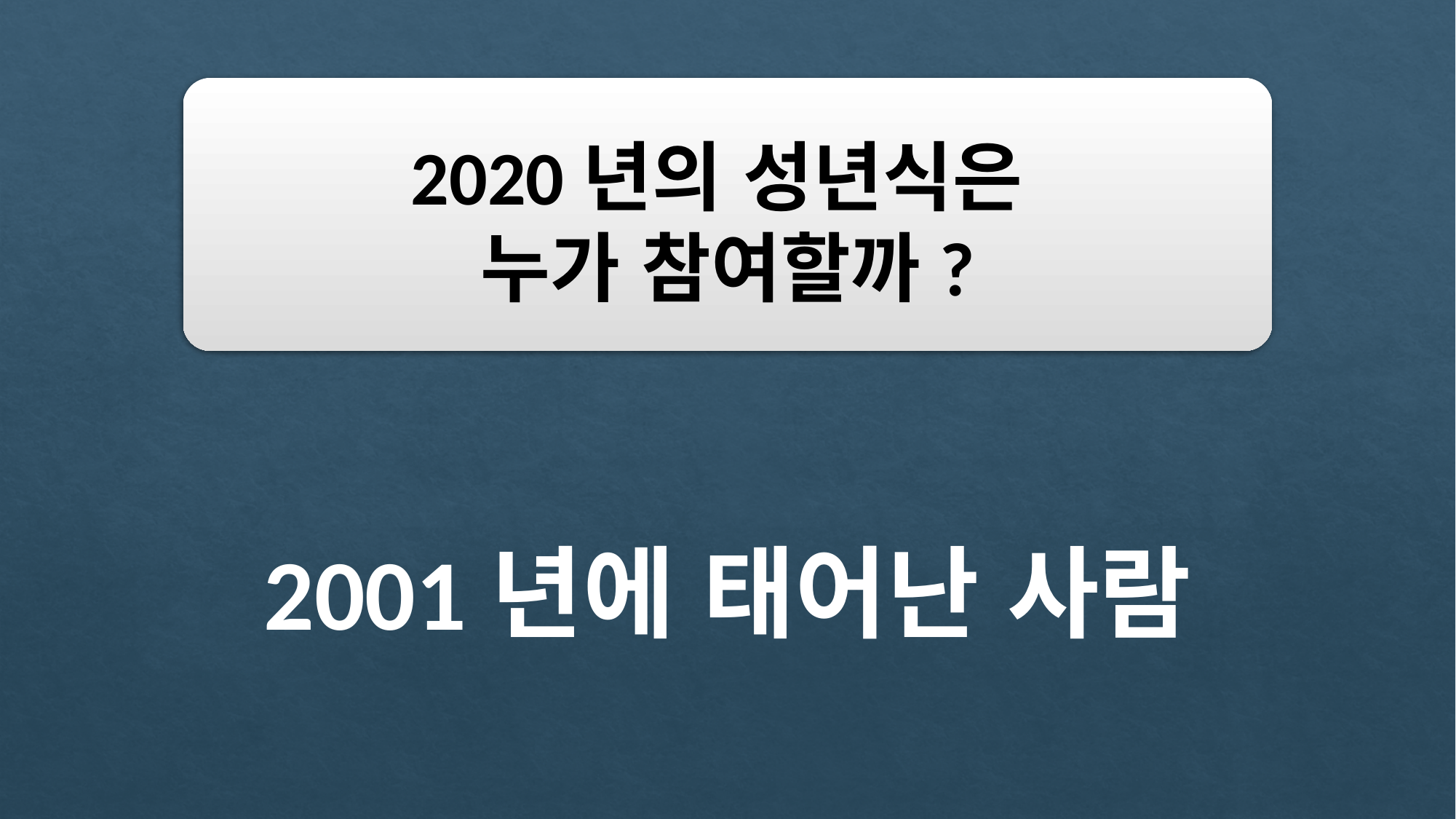

2020년의 성년식은
누가 참여할까?
2001년에 태어난 사람